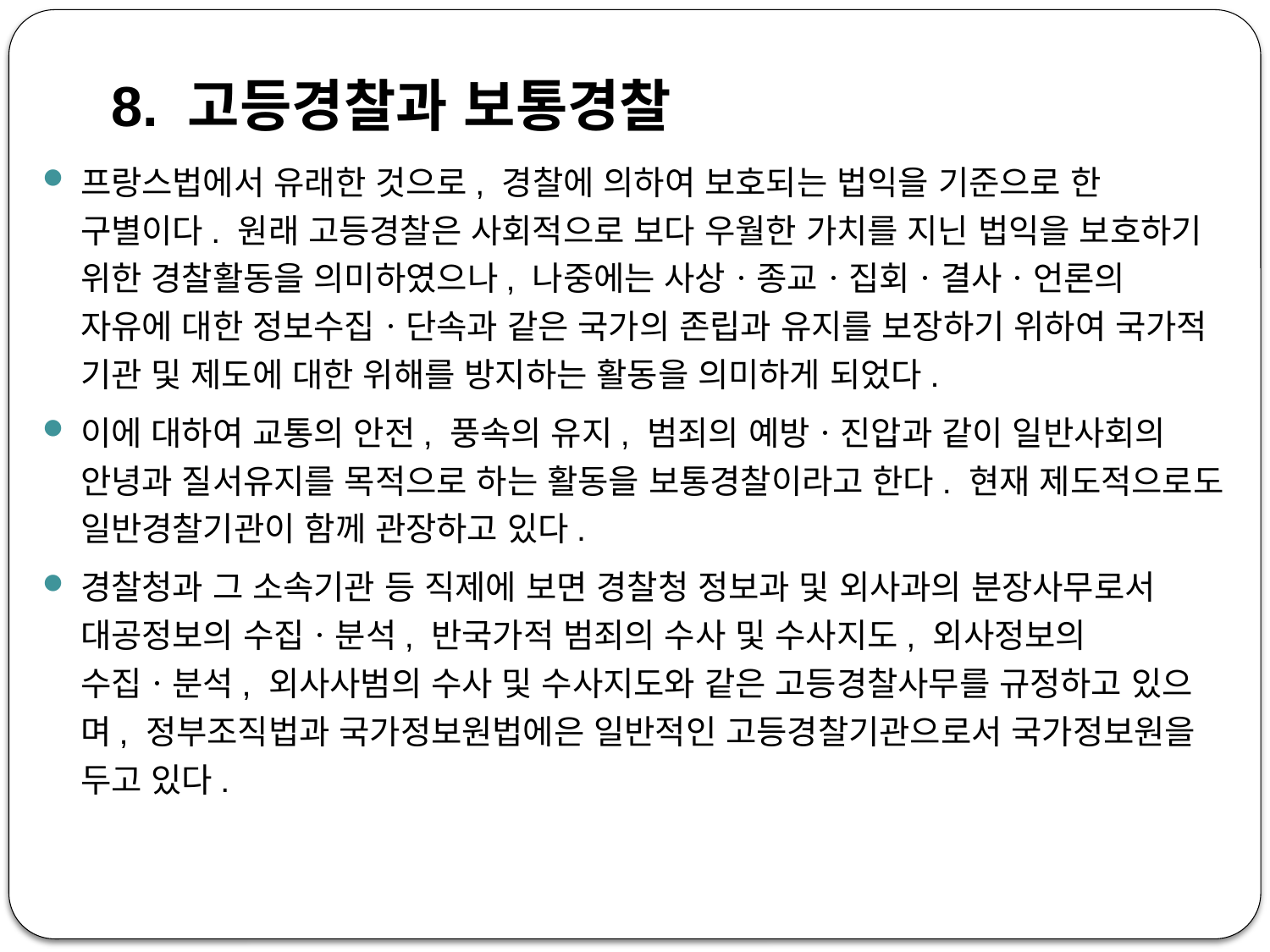

8. 고등경찰과 보통경찰
프랑스법에서 유래한 것으로, 경찰에 의하여 보호되는 법익을 기준으로 한 구별이다. 원래 고등경찰은 사회적으로 보다 우월한 가치를 지닌 법익을 보호하기 위한 경찰활동을 의미하였으나, 나중에는 사상ㆍ종교ㆍ집회ㆍ결사ㆍ언론의 자유에 대한 정보수집ㆍ단속과 같은 국가의 존립과 유지를 보장하기 위하여 국가적 기관 및 제도에 대한 위해를 방지하는 활동을 의미하게 되었다.
이에 대하여 교통의 안전, 풍속의 유지, 범죄의 예방ㆍ진압과 같이 일반사회의 안녕과 질서유지를 목적으로 하는 활동을 보통경찰이라고 한다. 현재 제도적으로도 일반경찰기관이 함께 관장하고 있다.
경찰청과 그 소속기관 등 직제에 보면 경찰청 정보과 및 외사과의 분장사무로서 대공정보의 수집ㆍ분석, 반국가적 범죄의 수사 및 수사지도, 외사정보의 수집ㆍ분석, 외사사범의 수사 및 수사지도와 같은 고등경찰사무를 규정하고 있으며, 정부조직법과 국가정보원법에은 일반적인 고등경찰기관으로서 국가정보원을 두고 있다.